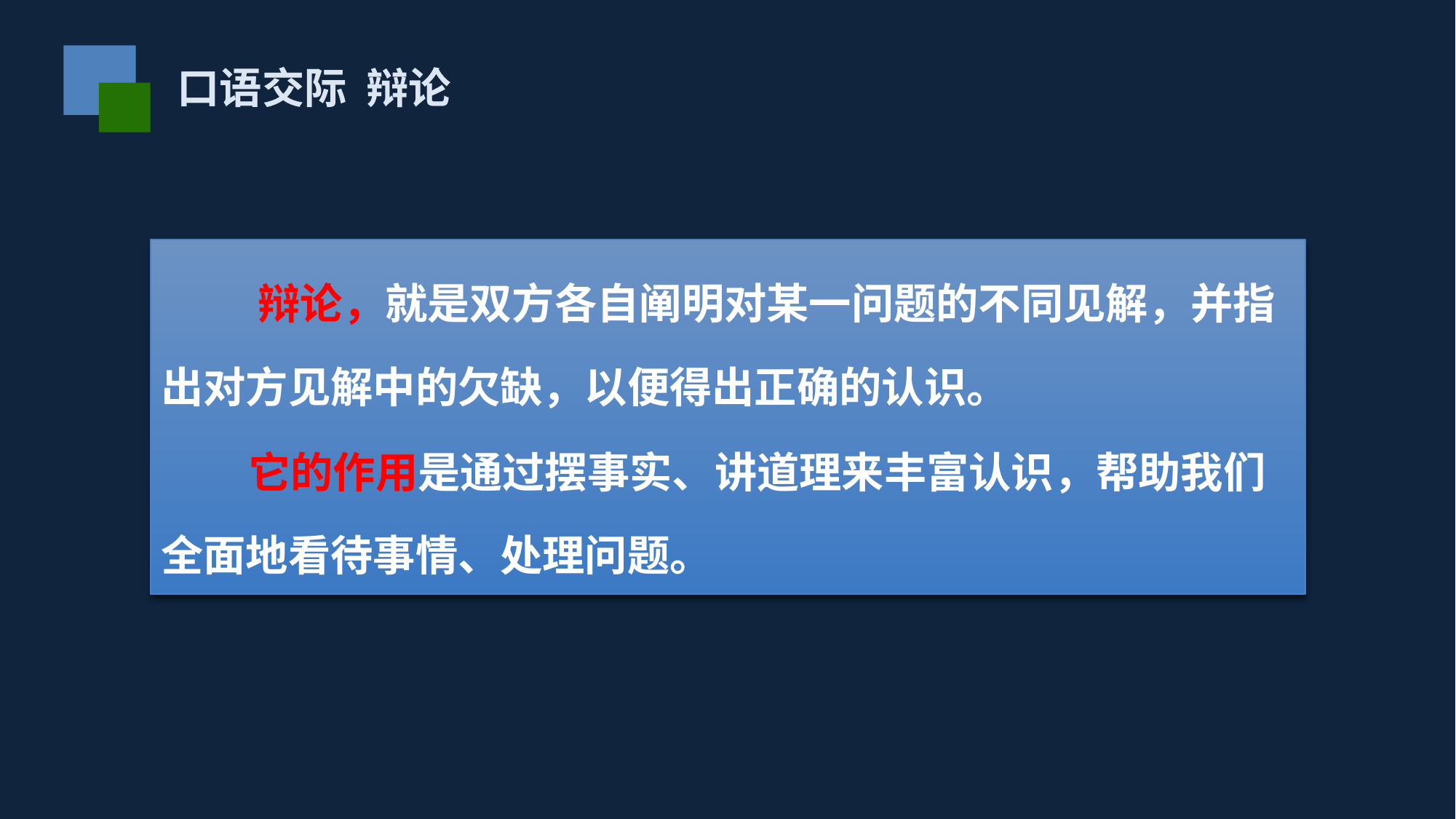

口语交际  辩论
         辩论，就是双方各自阐明对某一问题的不同见解，并指出对方见解中的欠缺，以便得出正确的认识。
        它的作用是通过摆事实、讲道理来丰富认识，帮助我们全面地看待事情、处理问题。